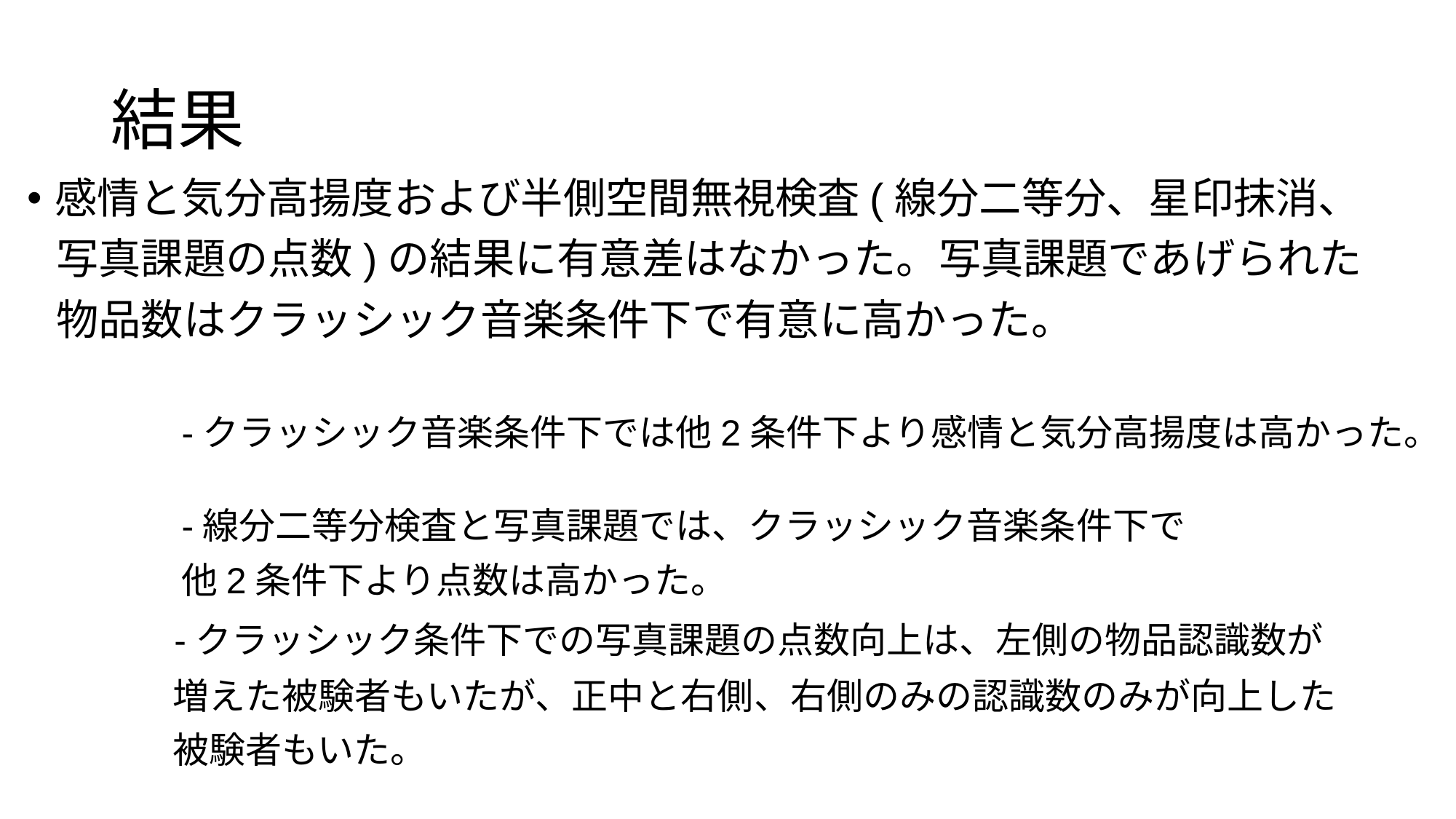

# 結果
感情と気分高揚度および半側空間無視検査(線分二等分、星印抹消、
  写真課題の点数)の結果に有意差はなかった。写真課題であげられた
  物品数はクラッシック音楽条件下で有意に高かった。

　　　　-クラッシック音楽条件下では他2条件下より感情と気分高揚度は高かった。
　　　　-線分二等分検査と写真課題では、クラッシック音楽条件下で
　　 　　他2条件下より点数は高かった。
　　　 -クラッシック条件下での写真課題の点数向上は、左側の物品認識数が
　　　　増えた被験者もいたが、正中と右側、右側のみの認識数のみが向上した
　　　　被験者もいた。